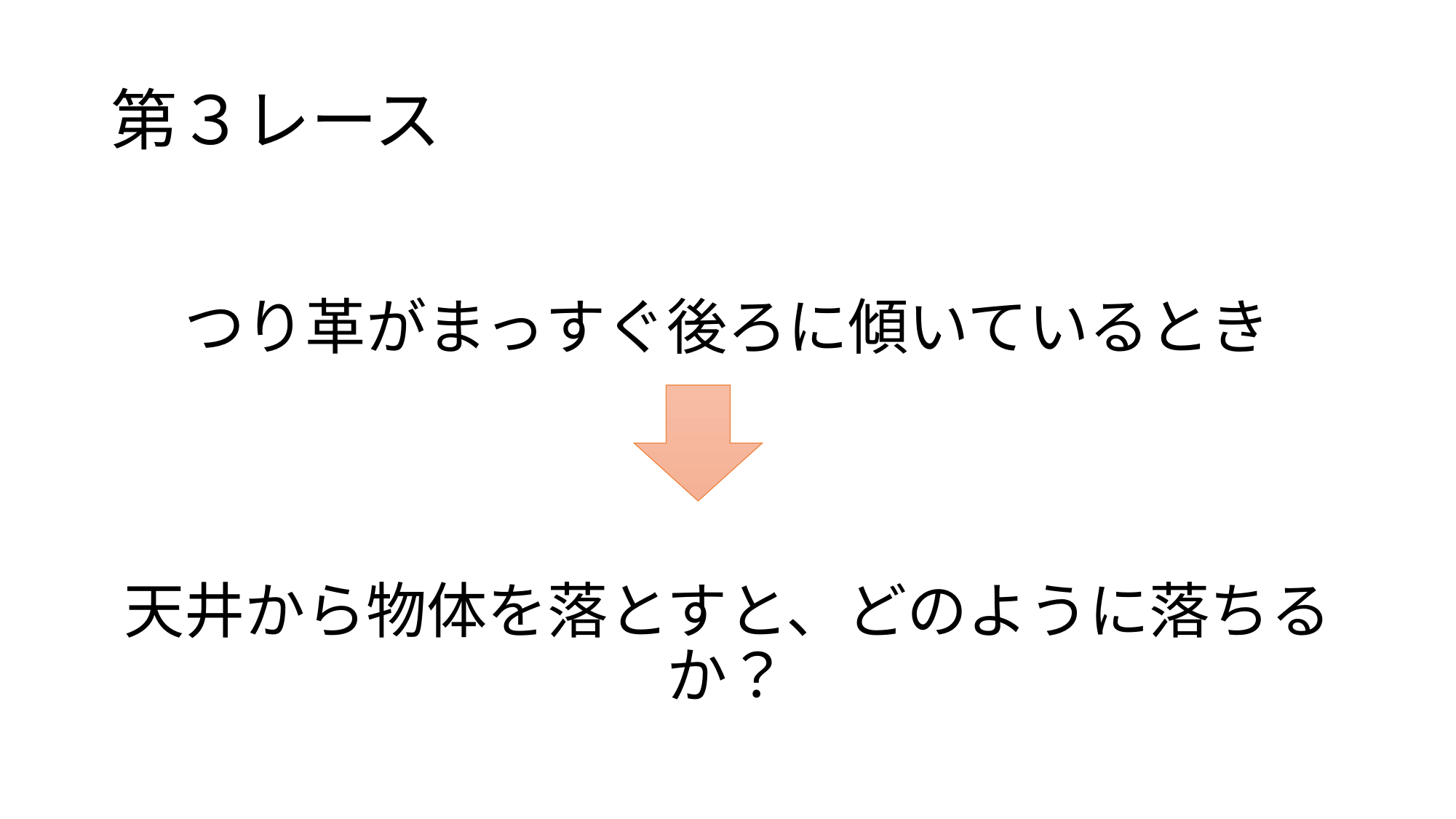

# 第３レース

つり革がまっすぐ後ろに傾いているとき

天井から物体を落とすと、どのように落ちるか？